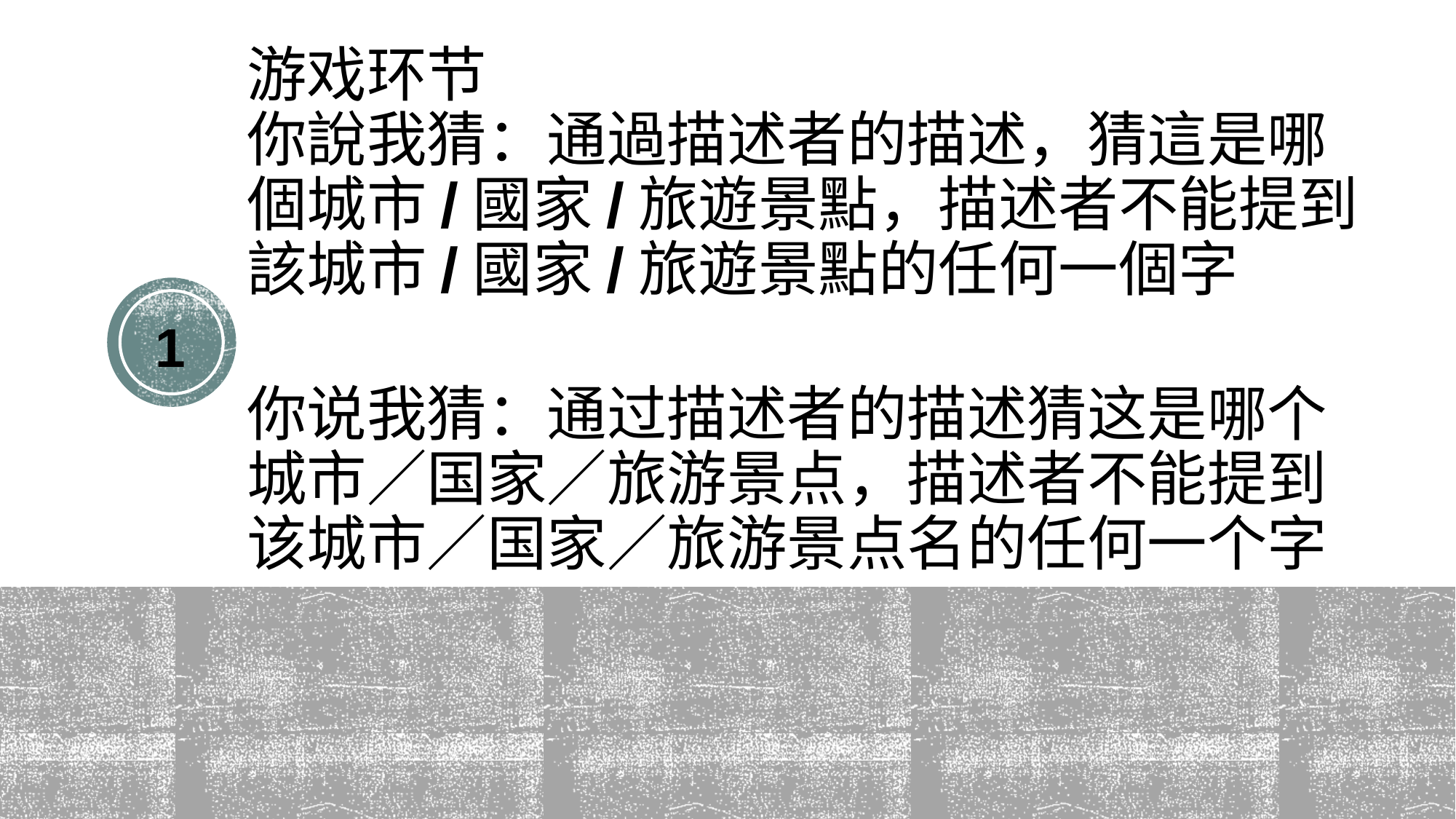

# 游戏环节 你說我猜：通過描述者的描述，猜這是哪個城市/國家/旅遊景點，描述者不能提到該城市/國家/旅遊景點的任何一個字 你说我猜：通过描述者的描述猜这是哪个城市／国家／旅游景点，描述者不能提到该城市／国家／旅游景点名的任何一个字
1